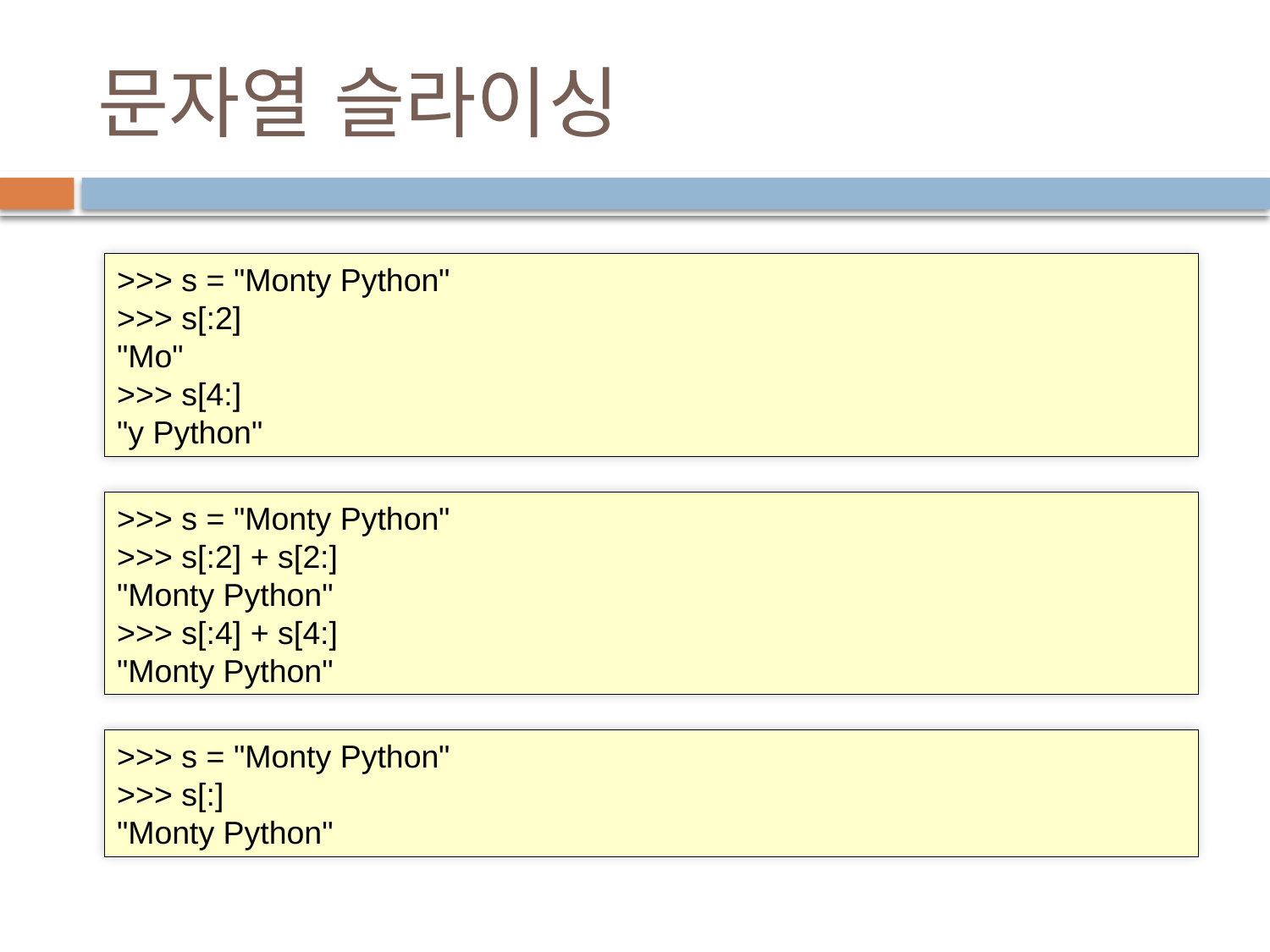

# 문자열 슬라이싱
>>> s = "Monty Python"
>>> s[:2]
"Mo"
>>> s[4:]
"y Python"
>>> s = "Monty Python"
>>> s[:2] + s[2:]
"Monty Python"
>>> s[:4] + s[4:]
"Monty Python"
>>> s = "Monty Python"
>>> s[:]
"Monty Python"